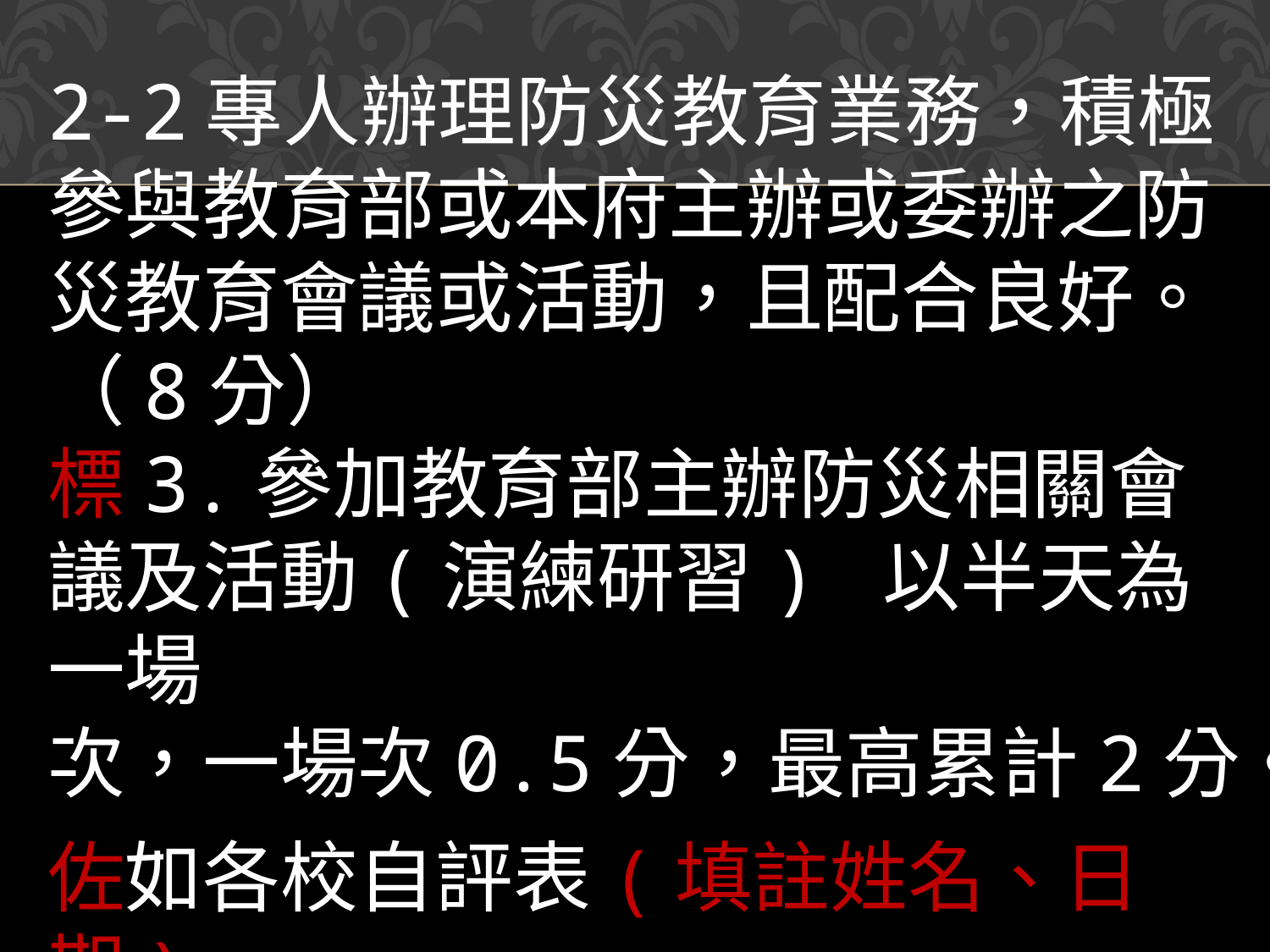

2-2專人辦理防災教育業務，積極參與教育部或本府主辦或委辦之防災教育會議或活動，且配合良好。（8分）
標3.參加教育部主辦防災相關會議及活動(演練研習) 以半天為一場
次，一場次0.5分，最高累計2分。
佐如各校自評表(填註姓名、日期)